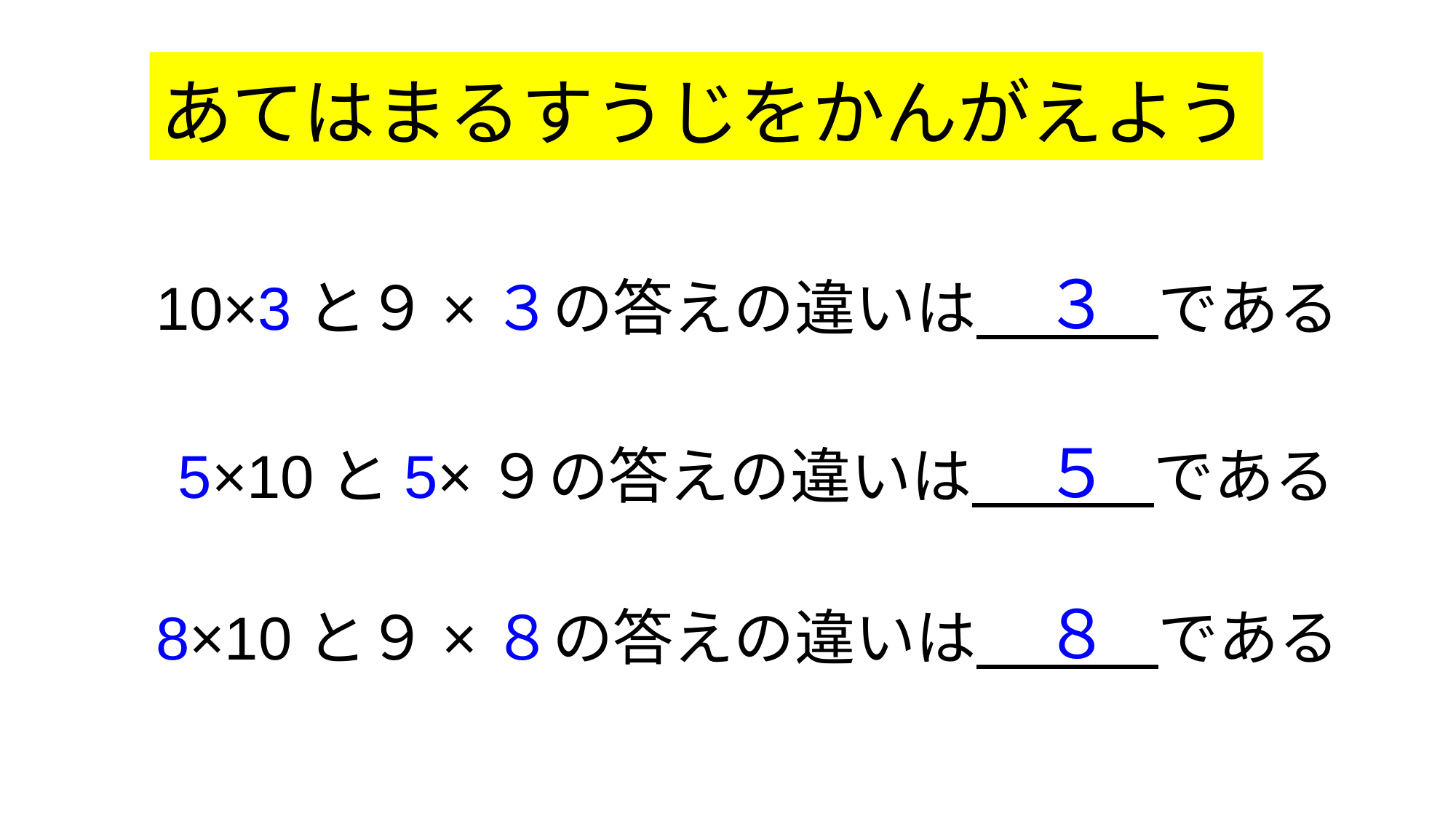

あてはまるすうじをかんがえよう
３
10×3と９×３の答えの違いは　　　である
５
5×10と5×９の答えの違いは　　　である
８
8×10と９×８の答えの違いは　　　である